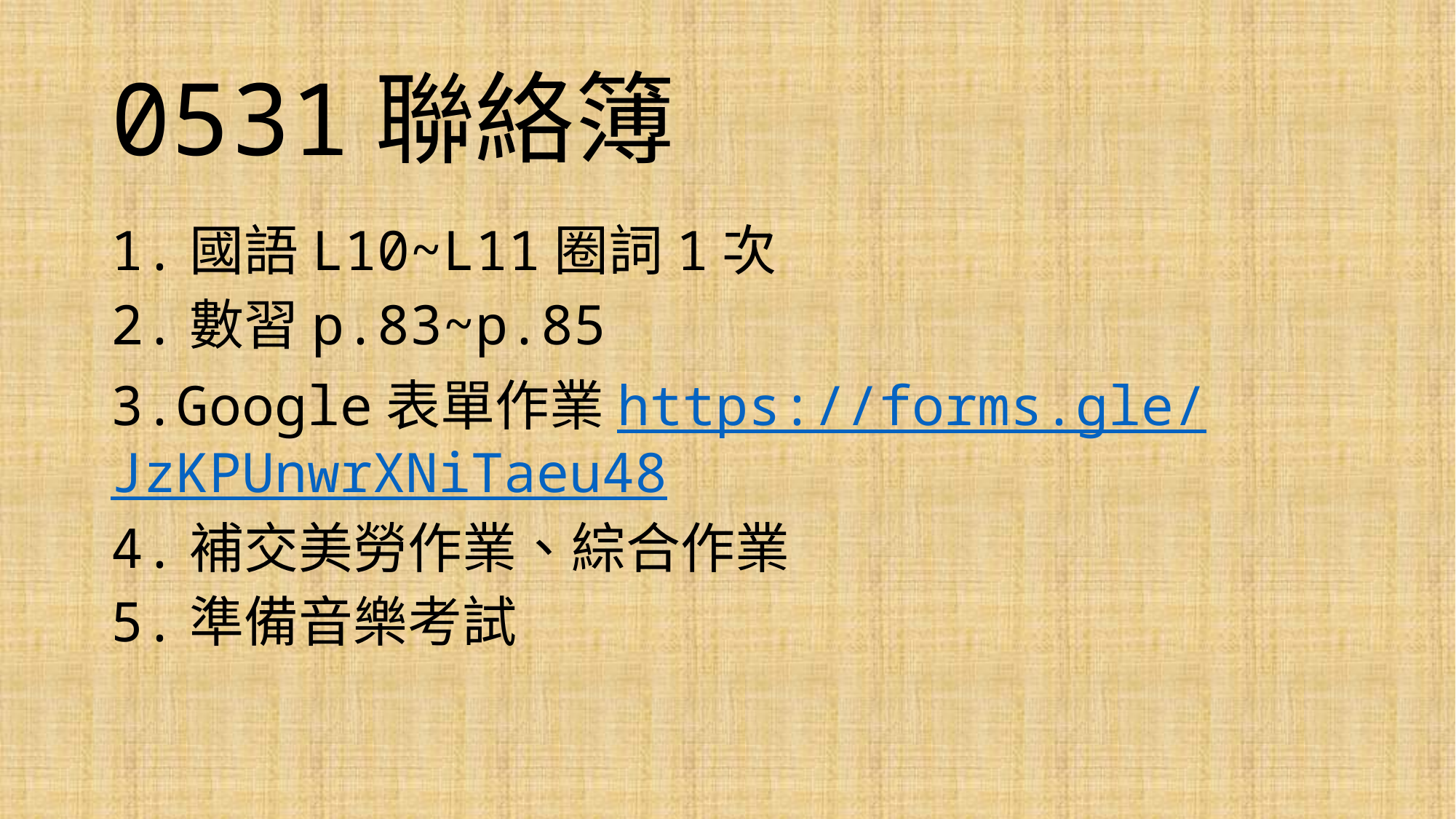

# 0531聯絡簿
1.國語L10~L11圈詞1次
2.數習p.83~p.85
3.Google表單作業https://forms.gle/JzKPUnwrXNiTaeu48
4.補交美勞作業、綜合作業
5.準備音樂考試